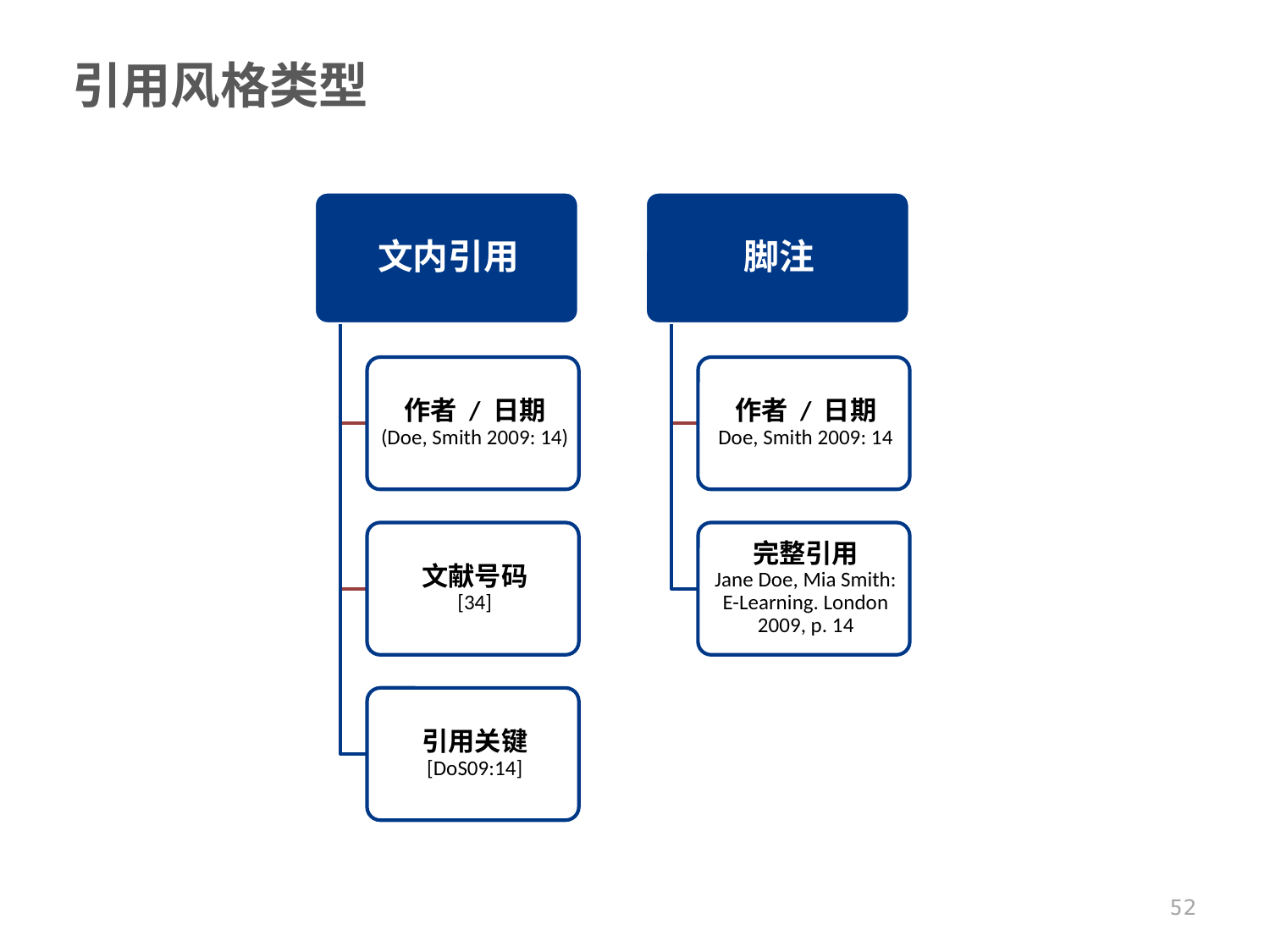

# 引用风格类型
文内引用
作者 / 日期
(Doe, Smith 2009: 14)
文献号码
[34]
引用关键
[DoS09:14]
脚注
作者 / 日期
Doe, Smith 2009: 14
完整引用
Jane Doe, Mia Smith: E-Learning. London 2009, p. 14

52